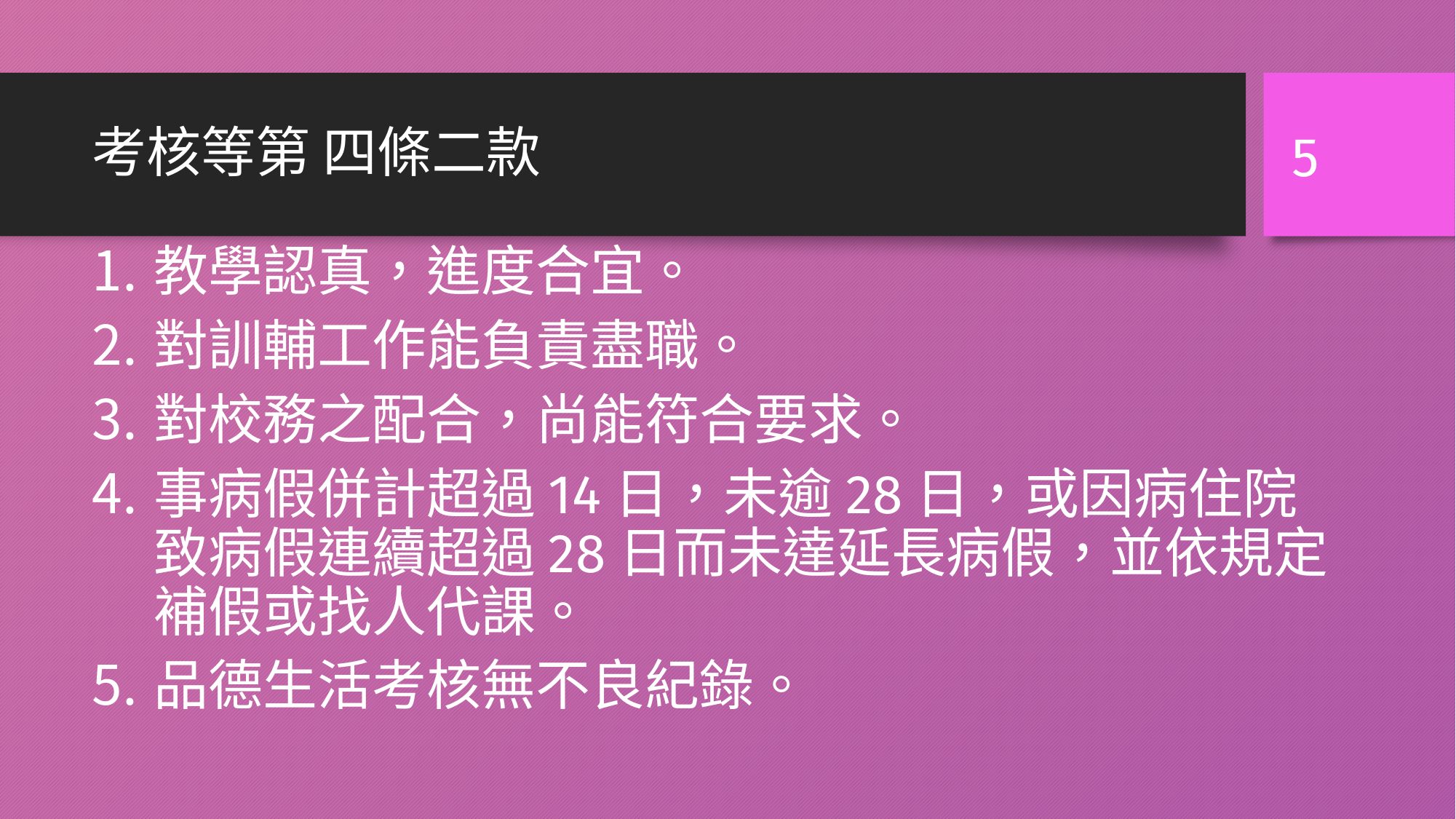

5
# 考核等第 四條二款
教學認真，進度合宜。
對訓輔工作能負責盡職。
對校務之配合，尚能符合要求。
事病假併計超過14日，未逾28日，或因病住院致病假連續超過28日而未達延長病假，並依規定補假或找人代課。
品德生活考核無不良紀錄。